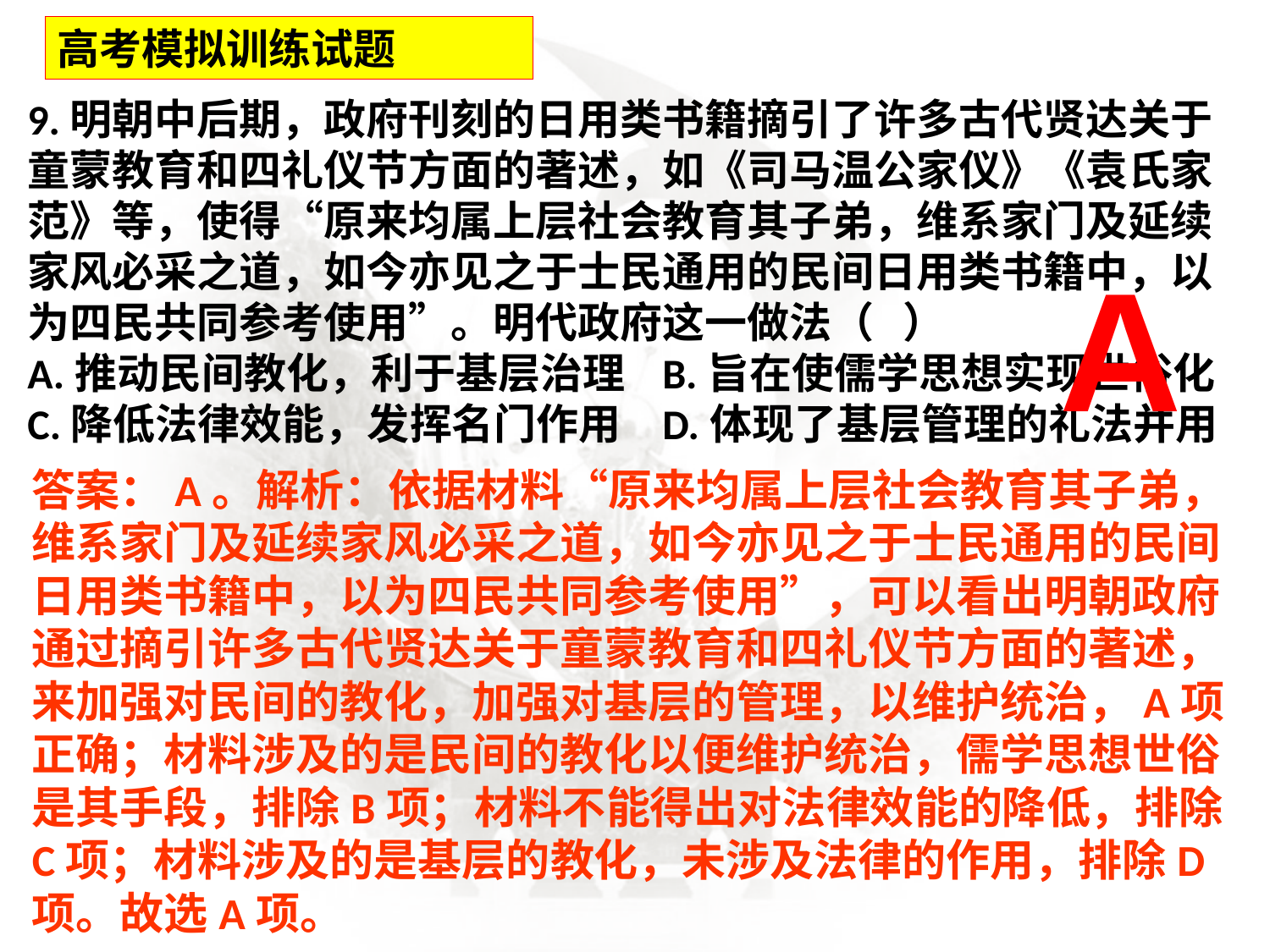

高考模拟训练试题
9.明朝中后期，政府刊刻的日用类书籍摘引了许多古代贤达关于童蒙教育和四礼仪节方面的著述，如《司马温公家仪》《袁氏家范》等，使得“原来均属上层社会教育其子弟，维系家门及延续家风必采之道，如今亦见之于士民通用的民间日用类书籍中，以为四民共同参考使用”。明代政府这一做法（   ）
A.推动民间教化，利于基层治理	B.旨在使儒学思想实现世俗化
C.降低法律效能，发挥名门作用	D.体现了基层管理的礼法并用
A
答案：A。解析：依据材料“原来均属上层社会教育其子弟，维系家门及延续家风必采之道，如今亦见之于士民通用的民间日用类书籍中，以为四民共同参考使用”，可以看出明朝政府通过摘引许多古代贤达关于童蒙教育和四礼仪节方面的著述，来加强对民间的教化，加强对基层的管理，以维护统治，A项正确；材料涉及的是民间的教化以便维护统治，儒学思想世俗是其手段，排除B项；材料不能得出对法律效能的降低，排除C项；材料涉及的是基层的教化，未涉及法律的作用，排除D项。故选A项。